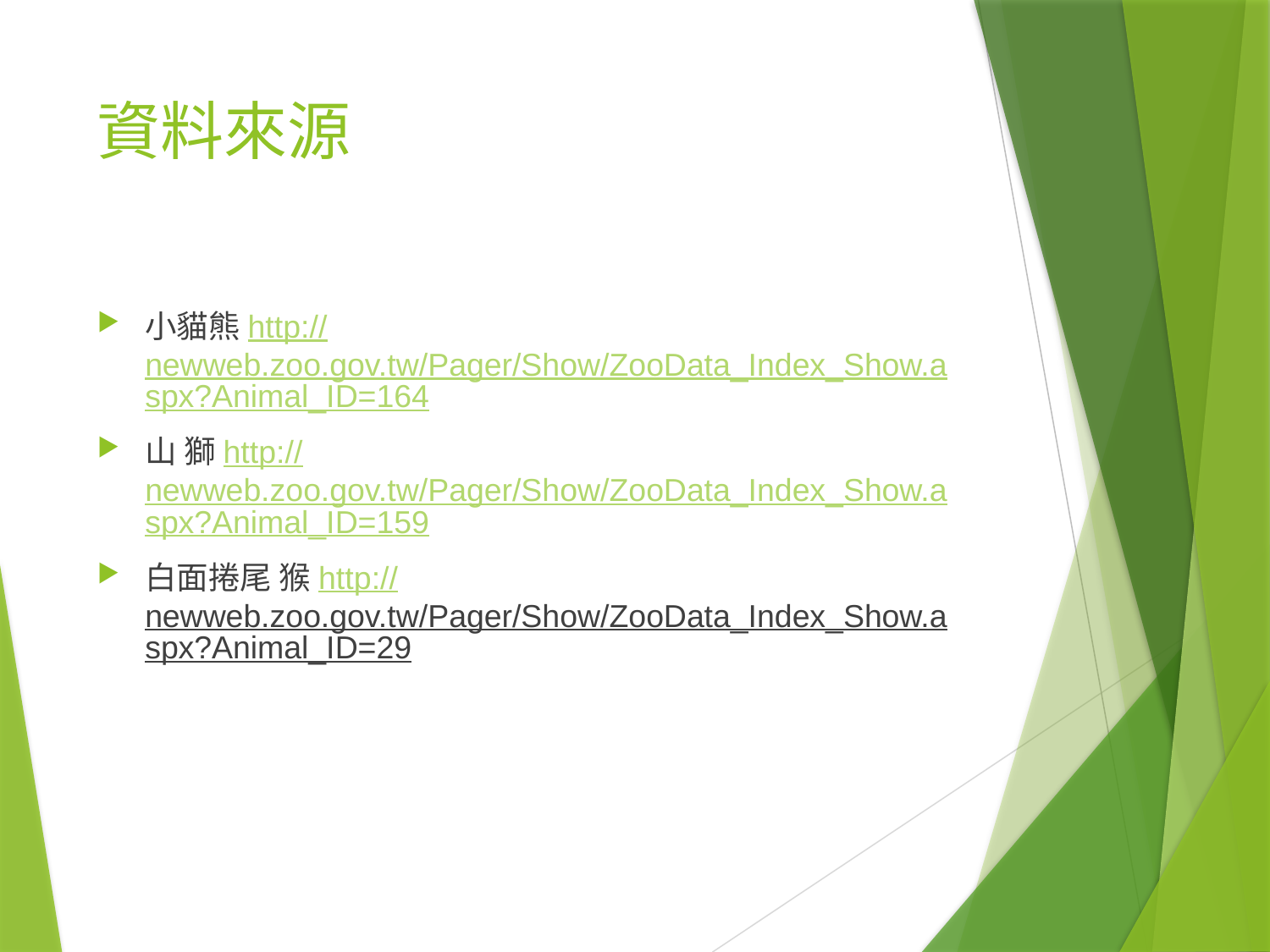

# 資料來源
小貓熊http://newweb.zoo.gov.tw/Pager/Show/ZooData_Index_Show.aspx?Animal_ID=164
山 獅http://newweb.zoo.gov.tw/Pager/Show/ZooData_Index_Show.aspx?Animal_ID=159
白面捲尾 猴http://newweb.zoo.gov.tw/Pager/Show/ZooData_Index_Show.aspx?Animal_ID=29